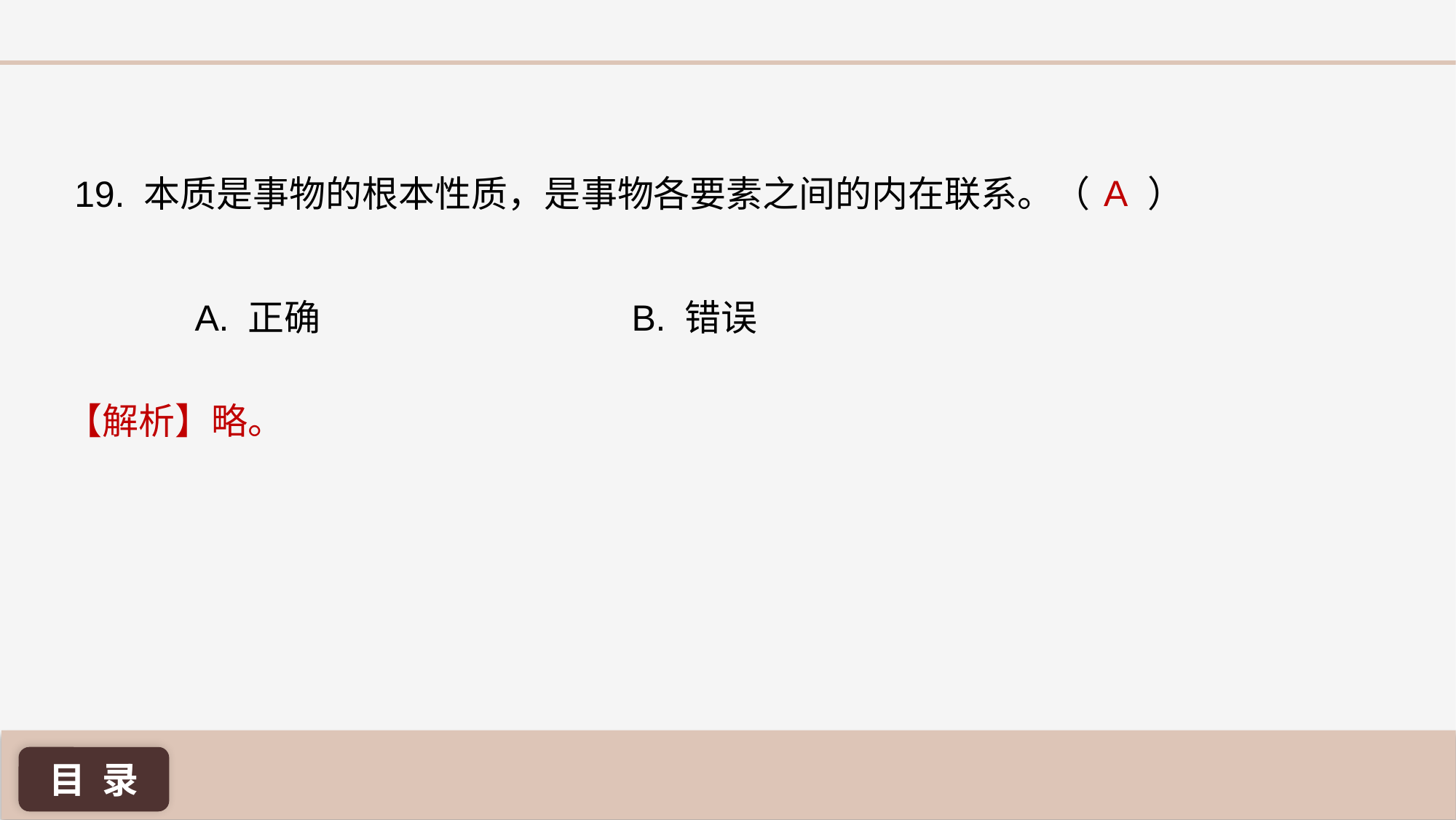

A
19. 本质是事物的根本性质，是事物各要素之间的内在联系。（       ）
A. 正确 			B. 错误
【解析】略。